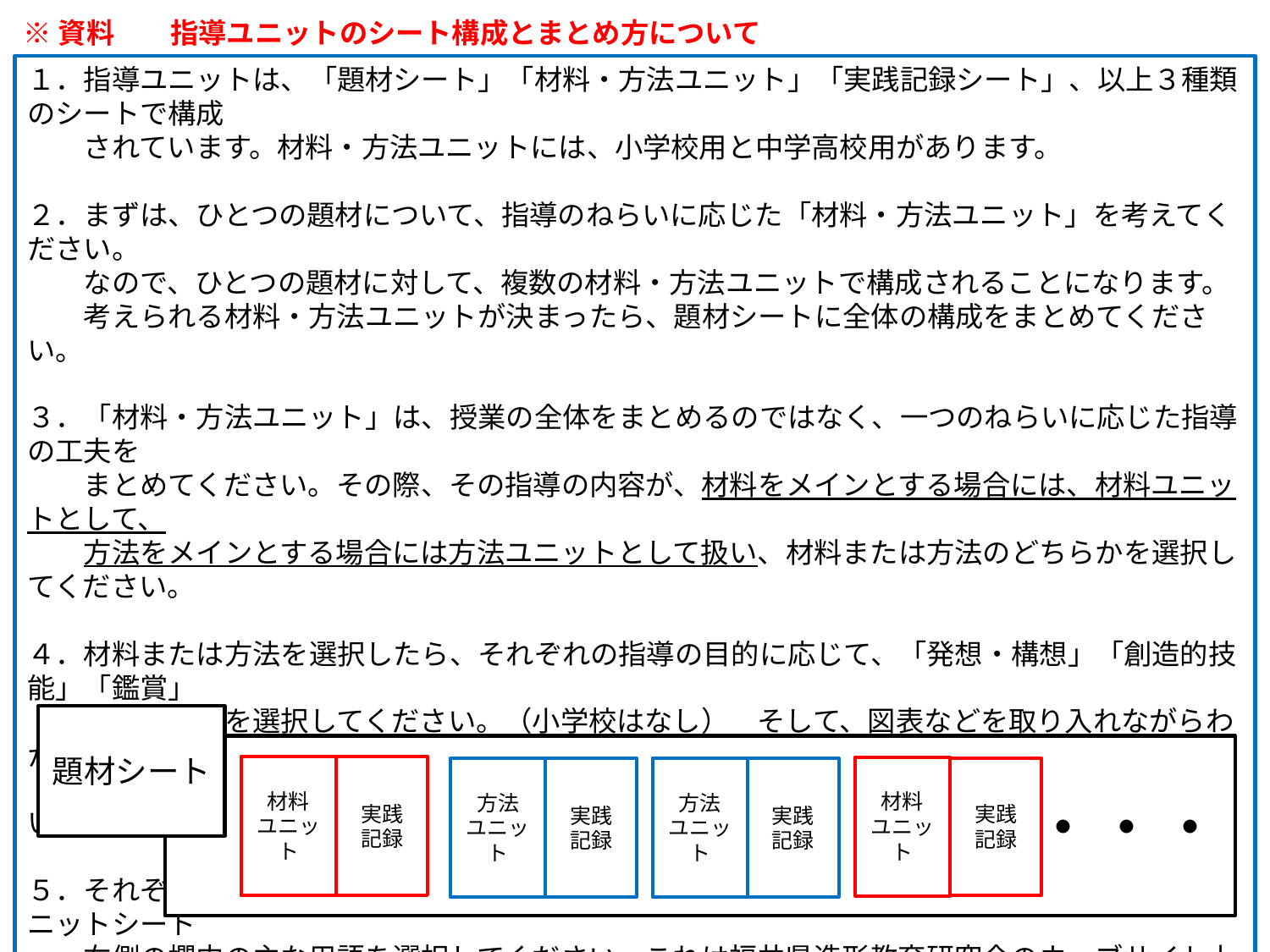

※資料　　指導ユニットのシート構成とまとめ方について
１．指導ユニットは、「題材シート」「材料・方法ユニット」「実践記録シート」、以上３種類のシートで構成
　　されています。材料・方法ユニットには、小学校用と中学高校用があります。

２．まずは、ひとつの題材について、指導のねらいに応じた「材料・方法ユニット」を考えてください。
　　なので、ひとつの題材に対して、複数の材料・方法ユニットで構成されることになります。
　　考えられる材料・方法ユニットが決まったら、題材シートに全体の構成をまとめてください。

３．「材料・方法ユニット」は、授業の全体をまとめるのではなく、一つのねらいに応じた指導の工夫を
　　まとめてください。その際、その指導の内容が、材料をメインとする場合には、材料ユニットとして、
　　方法をメインとする場合には方法ユニットとして扱い、材料または方法のどちらかを選択してください。

４．材料または方法を選択したら、それぞれの指導の目的に応じて、「発想・構想」「創造的技能」「鑑賞」
　　のいづれかを選択してください。（小学校はなし）　そして、図表などを取り入れながらわかりやすく
　　まとめてください。また、実践記録シートを作成し、評価や改善点などをまとめてください。

５．それぞれの材料・方法ユニットで扱う材料や方法、造形要素（小学校なし）について、ユニットシート
　　右側の欄内の主な用語を選択してください。これは福井県造形教育研究会のウェブサイト上で検索
　　するためのキーワードになります。
題材シート
・・・・・
材料
ユニット
実践
記録
材料
ユニット
実践
記録
方法
ユニット
実践
記録
方法
ユニット
実践
記録